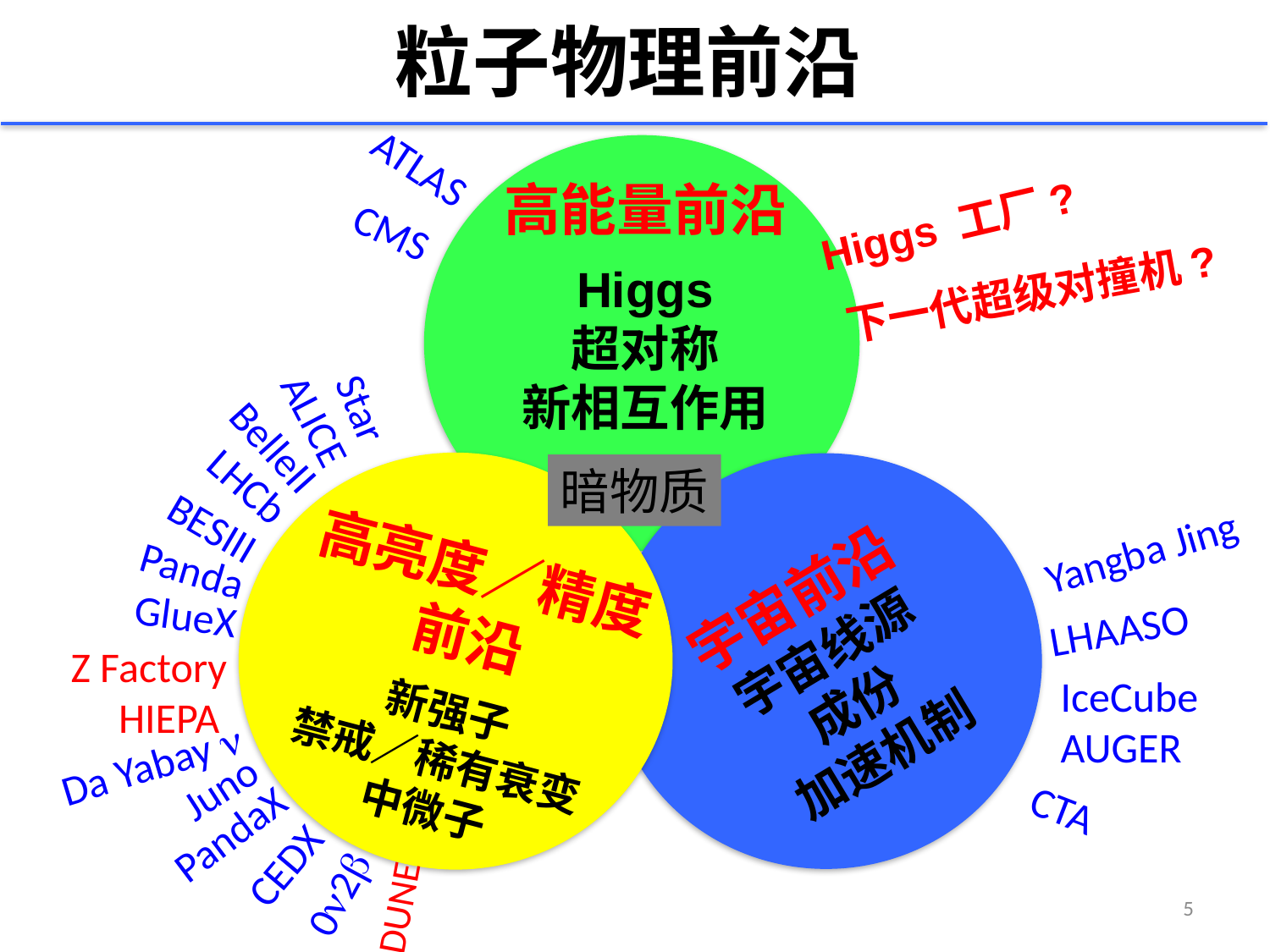

# 粒子物理前沿

ATLAS
高能量前沿

Higgs
超对称
新相互作用
Higgs 工厂?
CMS
下一代超级对撞机?
Star
ALICE
BelleII

高亮度／精度前沿

新强子
禁戒／稀有衰变
中微子

宇宙前沿
宇宙线源
成份
加速机制
LHCb
暗物质
BESIII
Yangba Jing
Panda
GlueX
LHAASO
Z Factory
     HIEPA
IceCube
AUGER
Da Yabay ν
Juno
CTA
PandaX
CEDX
0ν2β
DUNE
5